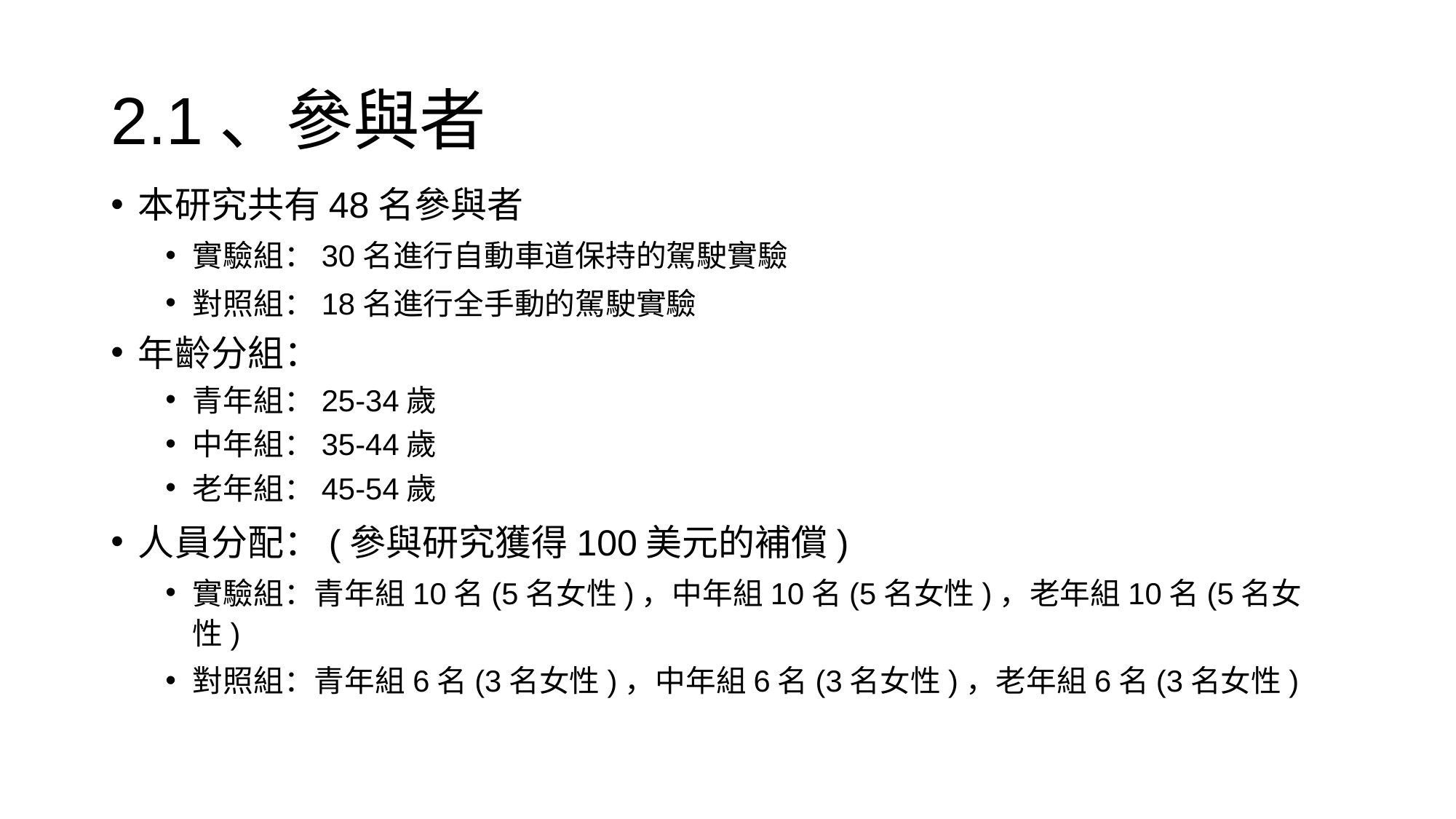

# 2.1、參與者
本研究共有48名參與者
實驗組：30名進行自動車道保持的駕駛實驗
對照組：18名進行全手動的駕駛實驗
年齡分組：
青年組：25-34歲
中年組：35-44歲
老年組：45-54歲
人員分配：(參與研究獲得100美元的補償)
實驗組：青年組10名(5名女性)，中年組10名(5名女性)，老年組10名(5名女性)
對照組：青年組6名(3名女性)，中年組6名(3名女性)，老年組6名(3名女性)